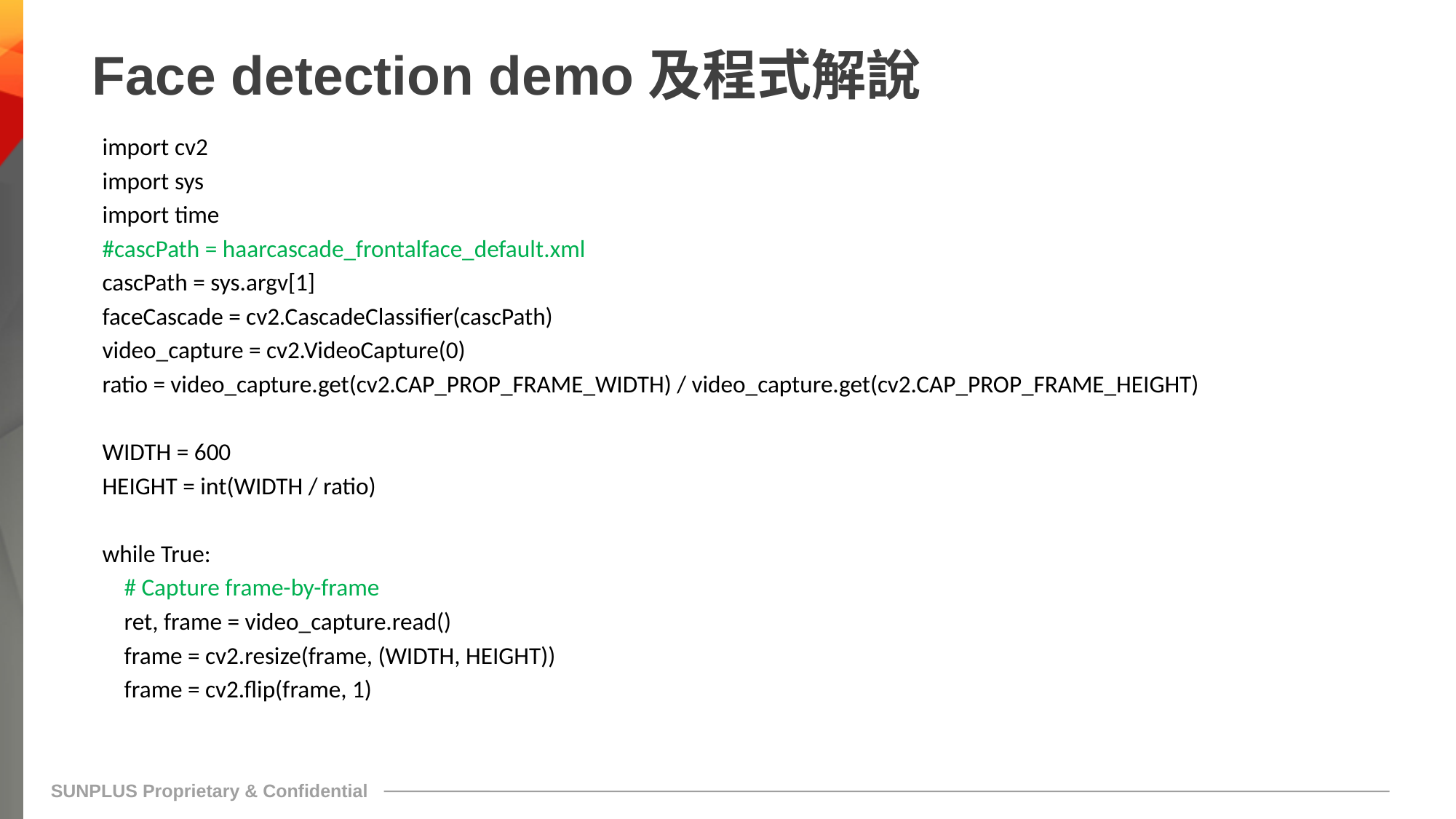

# Face detection demo及程式解說
import cv2
import sys
import time
#cascPath = haarcascade_frontalface_default.xml
cascPath = sys.argv[1]
faceCascade = cv2.CascadeClassifier(cascPath)
video_capture = cv2.VideoCapture(0)
ratio = video_capture.get(cv2.CAP_PROP_FRAME_WIDTH) / video_capture.get(cv2.CAP_PROP_FRAME_HEIGHT)

WIDTH = 600
HEIGHT = int(WIDTH / ratio)

while True:
    # Capture frame-by-frame
    ret, frame = video_capture.read()
    frame = cv2.resize(frame, (WIDTH, HEIGHT))
    frame = cv2.flip(frame, 1)